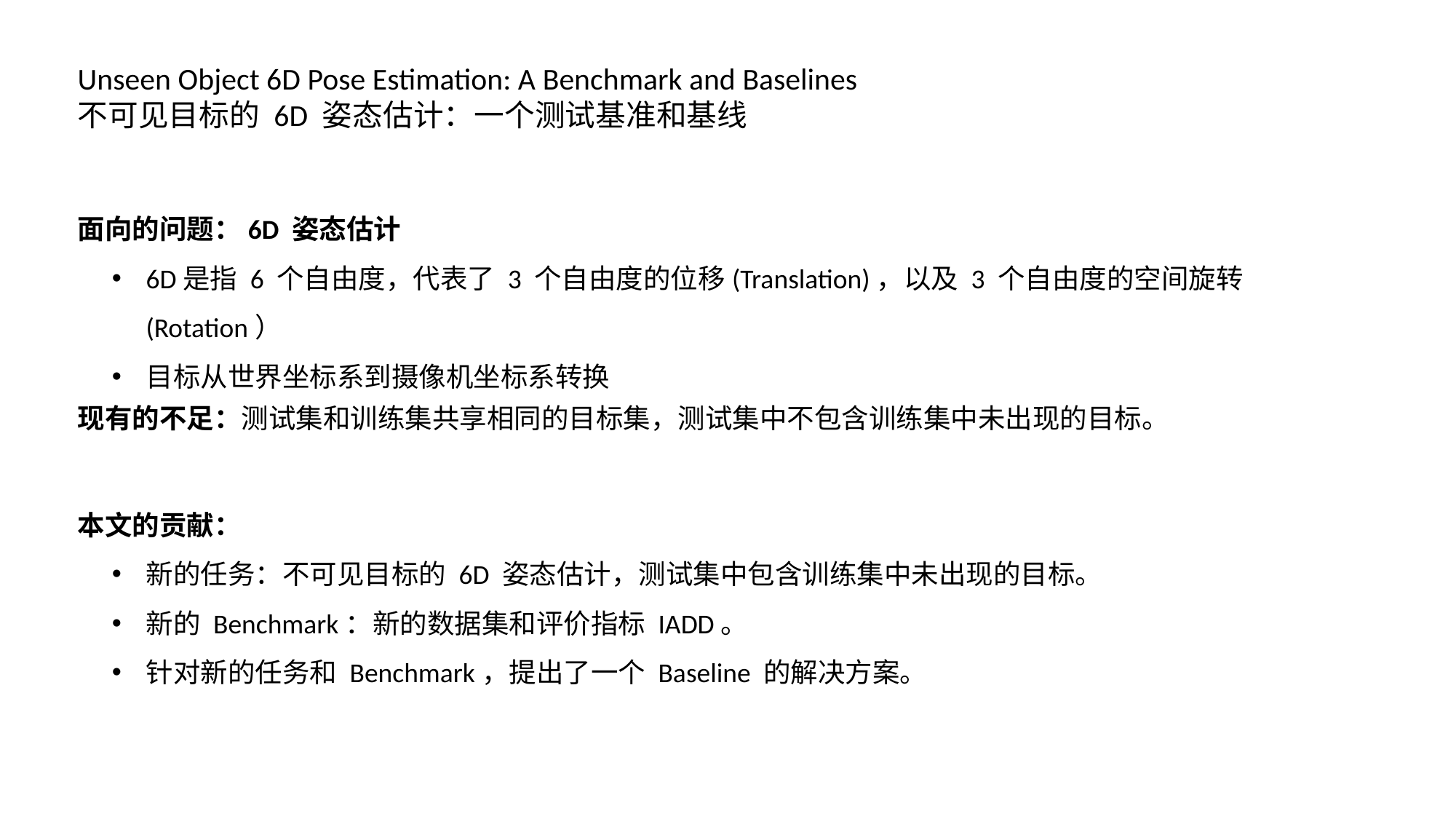

Unseen Object 6D Pose Estimation: A Benchmark and Baselines
不可见目标的 6D 姿态估计：一个测试基准和基线
面向的问题：6D 姿态估计
6D是指 6 个自由度，代表了 3 个自由度的位移(Translation)，以及 3 个自由度的空间旋转 (Rotation）
目标从世界坐标系到摄像机坐标系转换
现有的不足：测试集和训练集共享相同的目标集，测试集中不包含训练集中未出现的目标。
本文的贡献：
新的任务：不可见目标的 6D 姿态估计，测试集中包含训练集中未出现的目标。
新的 Benchmark：新的数据集和评价指标 IADD。
针对新的任务和 Benchmark，提出了一个 Baseline 的解决方案。

1